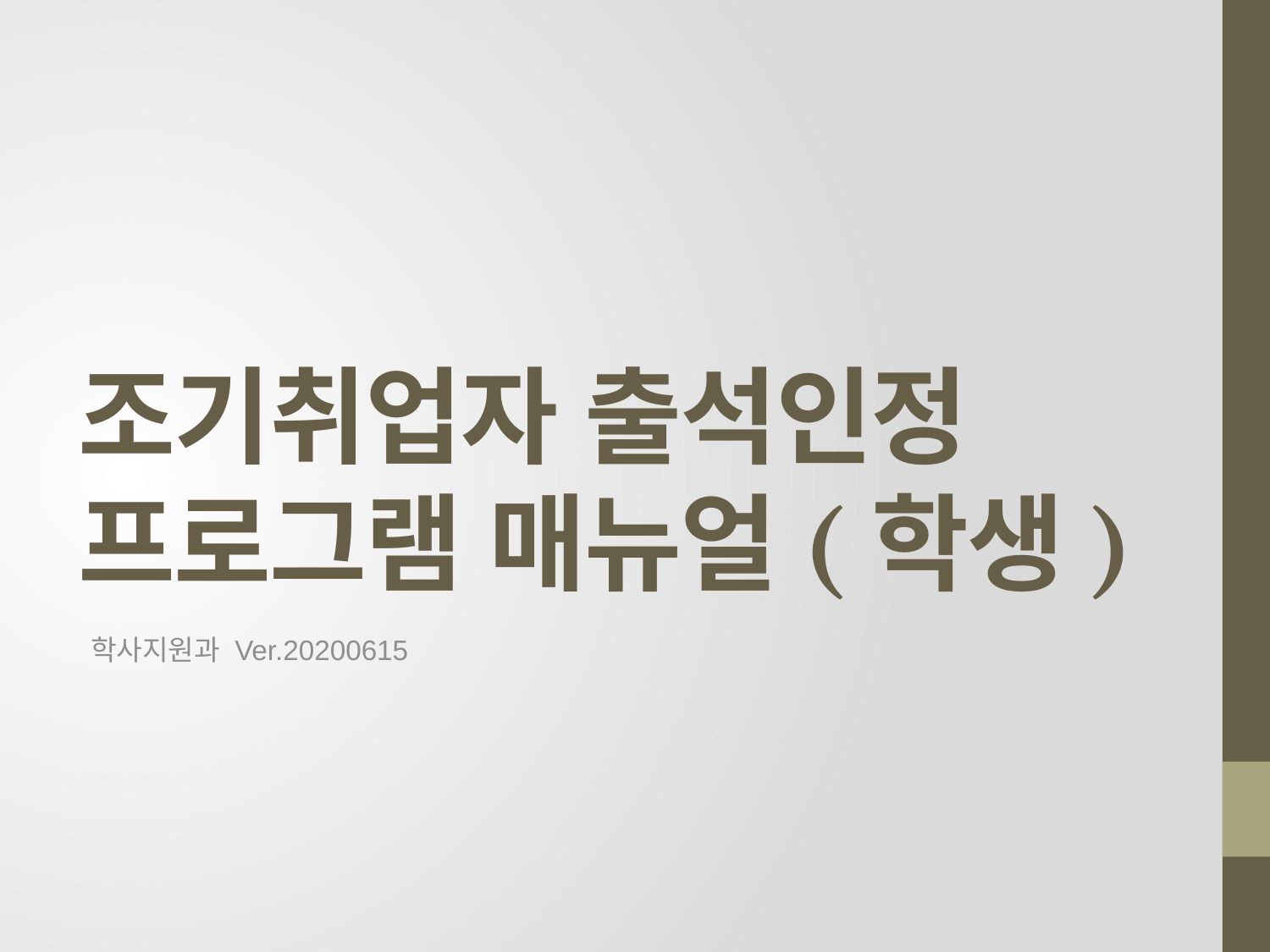

# 조기취업자 출석인정 프로그램 매뉴얼(학생)
학사지원과 Ver.20200615